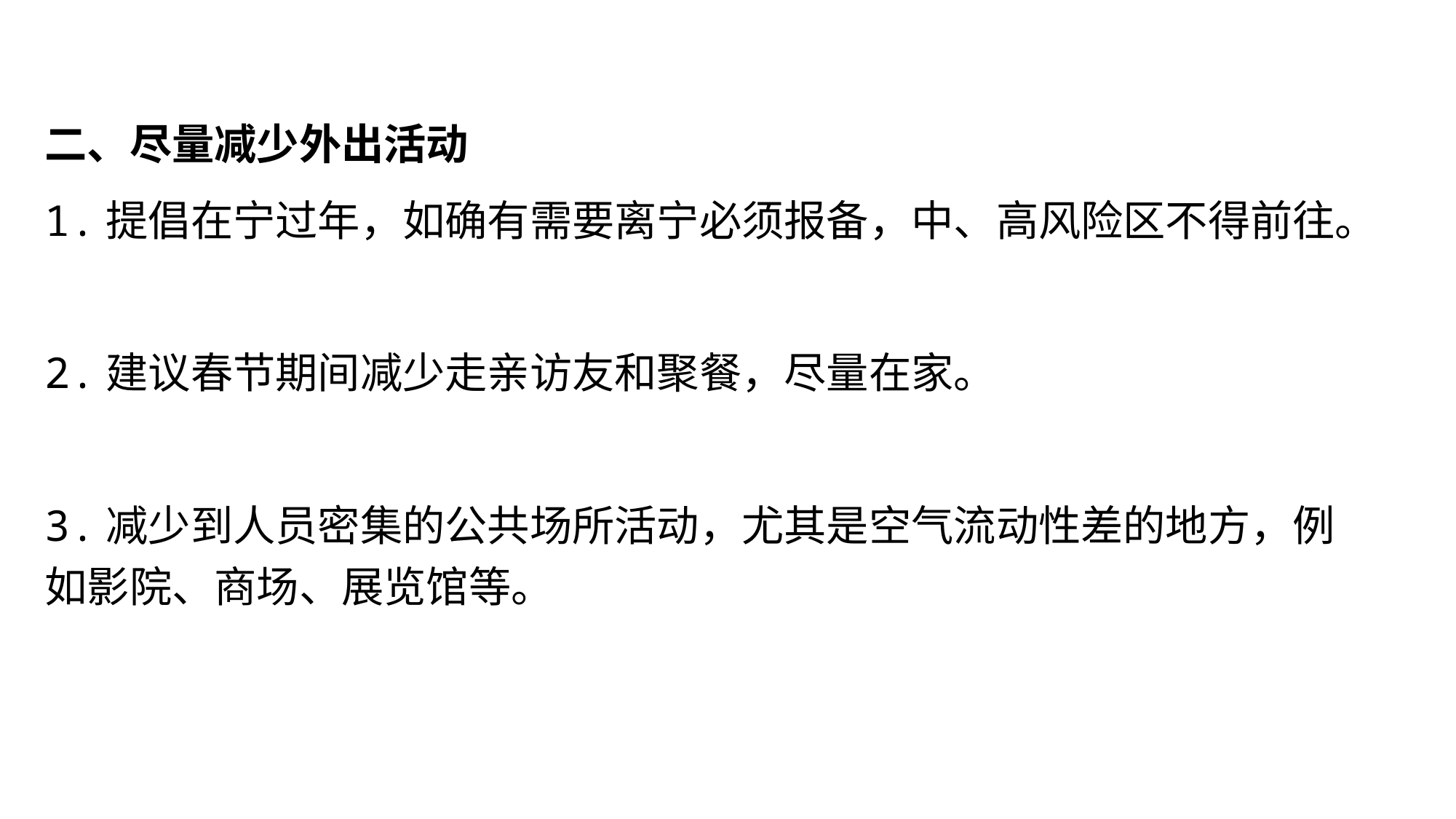

二、尽量减少外出活动
1.提倡在宁过年，如确有需要离宁必须报备，中、高风险区不得前往。

2.建议春节期间减少走亲访友和聚餐，尽量在家。

3.减少到人员密集的公共场所活动，尤其是空气流动性差的地方，例如影院、商场、展览馆等。

3